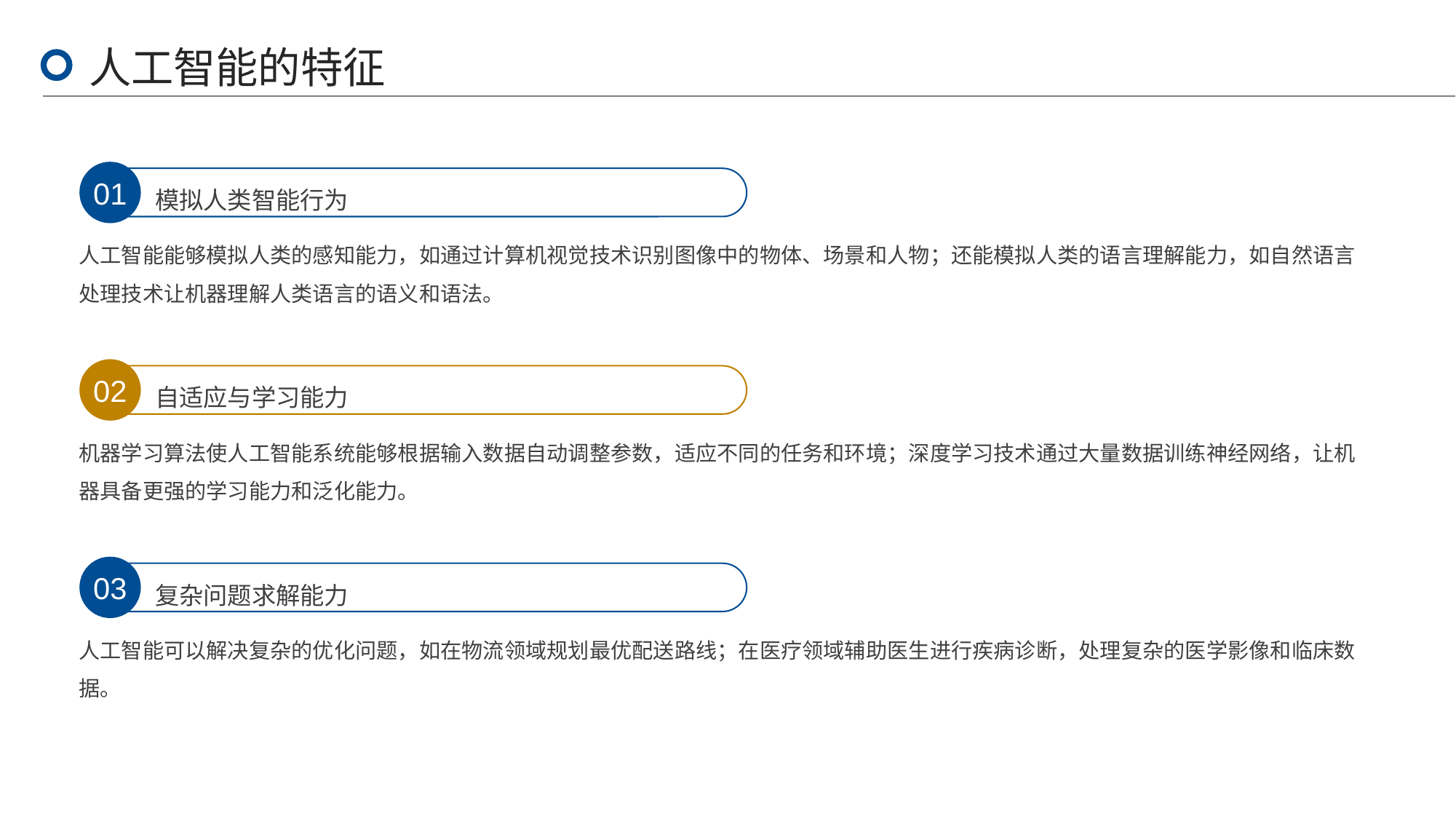

人工智能的特征

01
模拟人类智能行为
人工智能能够模拟人类的感知能力，如通过计算机视觉技术识别图像中的物体、场景和人物；还能模拟人类的语言理解能力，如自然语言处理技术让机器理解人类语言的语义和语法。

02
自适应与学习能力
机器学习算法使人工智能系统能够根据输入数据自动调整参数，适应不同的任务和环境；深度学习技术通过大量数据训练神经网络，让机器具备更强的学习能力和泛化能力。

03
复杂问题求解能力
人工智能可以解决复杂的优化问题，如在物流领域规划最优配送路线；在医疗领域辅助医生进行疾病诊断，处理复杂的医学影像和临床数据。